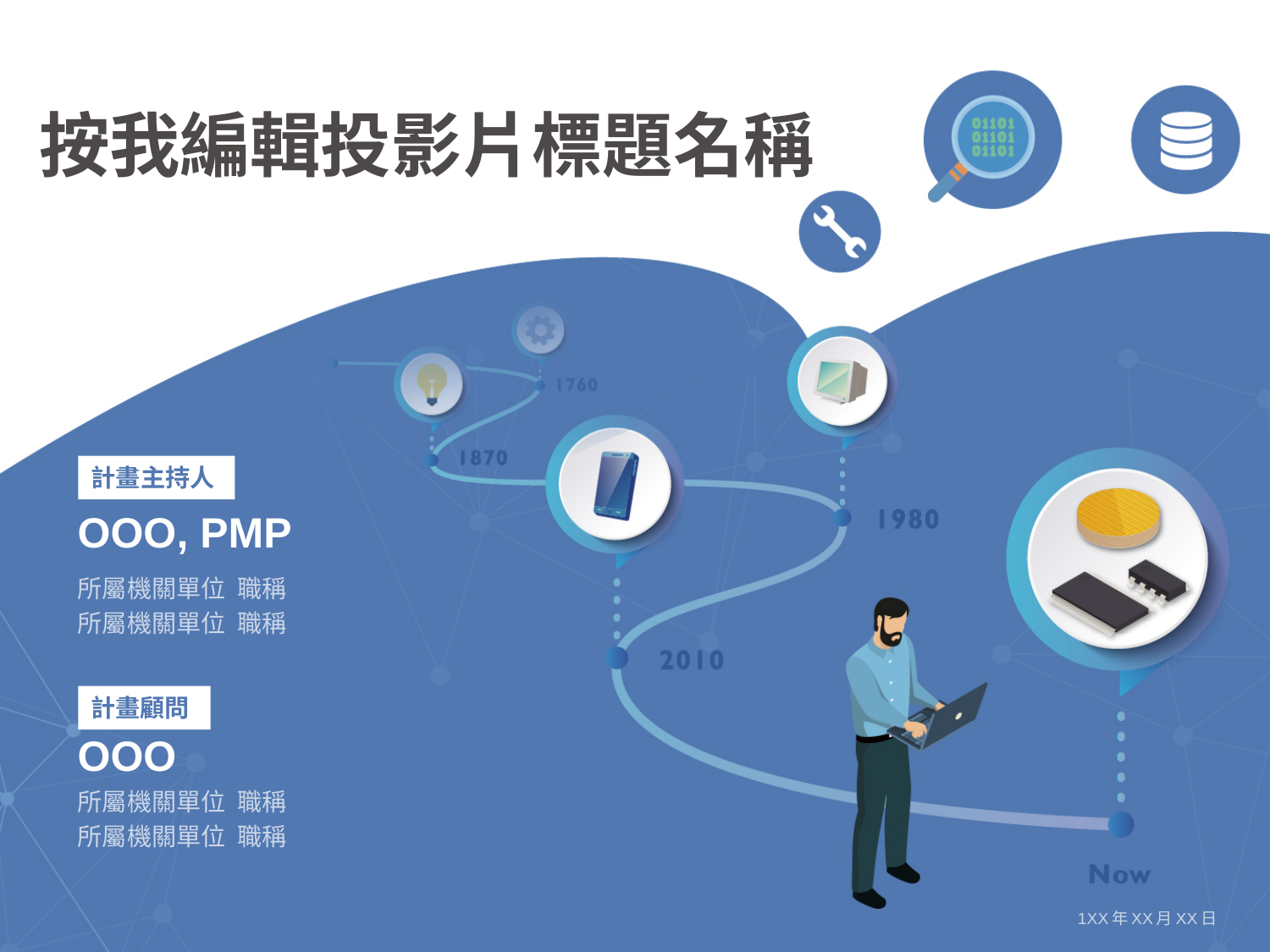

# 按我編輯投影片標題名稱
計畫主持人
OOO, PMP
所屬機關單位  職稱
所屬機關單位  職稱

計畫顧問
OOO
所屬機關單位  職稱
所屬機關單位  職稱

1XX年XX月XX日